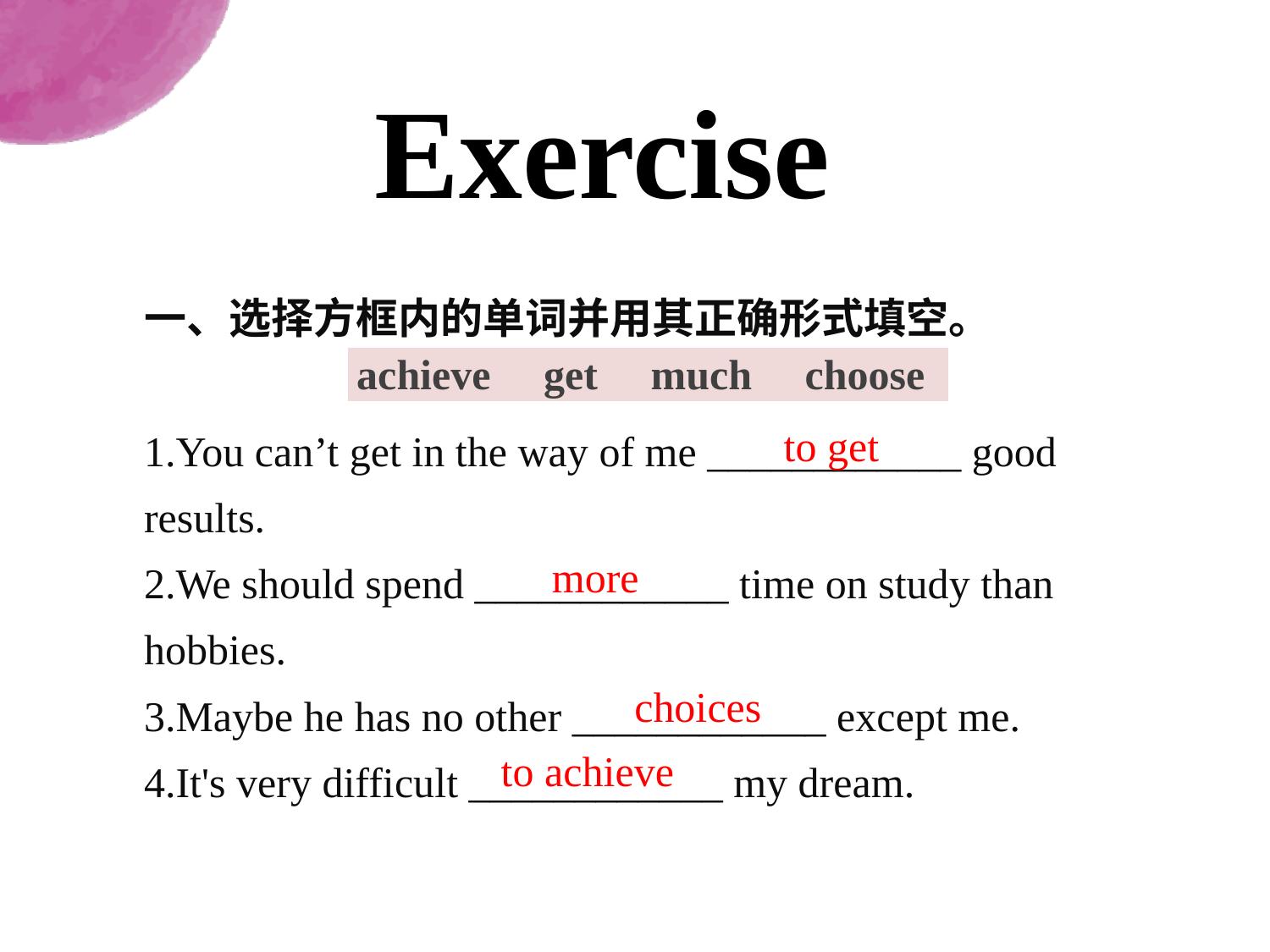

Exercise
一、选择方框内的单词并用其正确形式填空。

1.You can’t get in the way of me ____________ good results.
2.We should spend ____________ time on study than hobbies.
3.Maybe he has no other ____________ except me.
4.It's very difficult ____________ my dream.
| achieve get much choose |
| --- |
to get
more
choices
to achieve